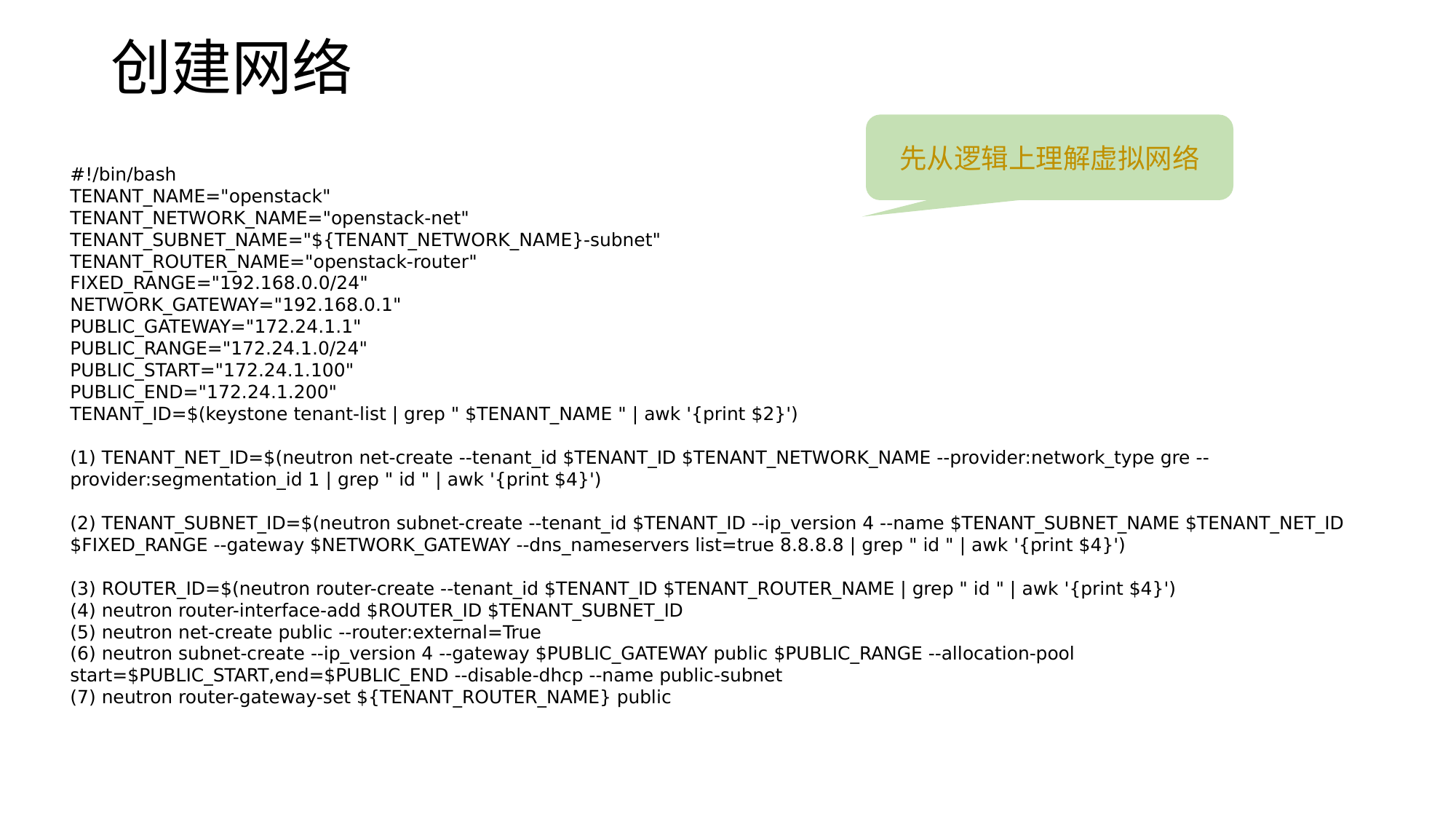

# 创建网络
先从逻辑上理解虚拟网络
#!/bin/bash 
TENANT_NAME="openstack" 
TENANT_NETWORK_NAME="openstack-net" 
TENANT_SUBNET_NAME="${TENANT_NETWORK_NAME}-subnet" 
TENANT_ROUTER_NAME="openstack-router" 
FIXED_RANGE="192.168.0.0/24" 
NETWORK_GATEWAY="192.168.0.1"
PUBLIC_GATEWAY="172.24.1.1" 
PUBLIC_RANGE="172.24.1.0/24" 
PUBLIC_START="172.24.1.100" 
PUBLIC_END="172.24.1.200"
TENANT_ID=$(keystone tenant-list | grep " $TENANT_NAME " | awk '{print $2}')
(1) TENANT_NET_ID=$(neutron net-create --tenant_id $TENANT_ID $TENANT_NETWORK_NAME --provider:network_type gre --provider:segmentation_id 1 | grep " id " | awk '{print $4}')
(2) TENANT_SUBNET_ID=$(neutron subnet-create --tenant_id $TENANT_ID --ip_version 4 --name $TENANT_SUBNET_NAME $TENANT_NET_ID $FIXED_RANGE --gateway $NETWORK_GATEWAY --dns_nameservers list=true 8.8.8.8 | grep " id " | awk '{print $4}')
(3) ROUTER_ID=$(neutron router-create --tenant_id $TENANT_ID $TENANT_ROUTER_NAME | grep " id " | awk '{print $4}')
(4) neutron router-interface-add $ROUTER_ID $TENANT_SUBNET_ID
(5) neutron net-create public --router:external=True
(6) neutron subnet-create --ip_version 4 --gateway $PUBLIC_GATEWAY public $PUBLIC_RANGE --allocation-pool start=$PUBLIC_START,end=$PUBLIC_END --disable-dhcp --name public-subnet
(7) neutron router-gateway-set ${TENANT_ROUTER_NAME} public